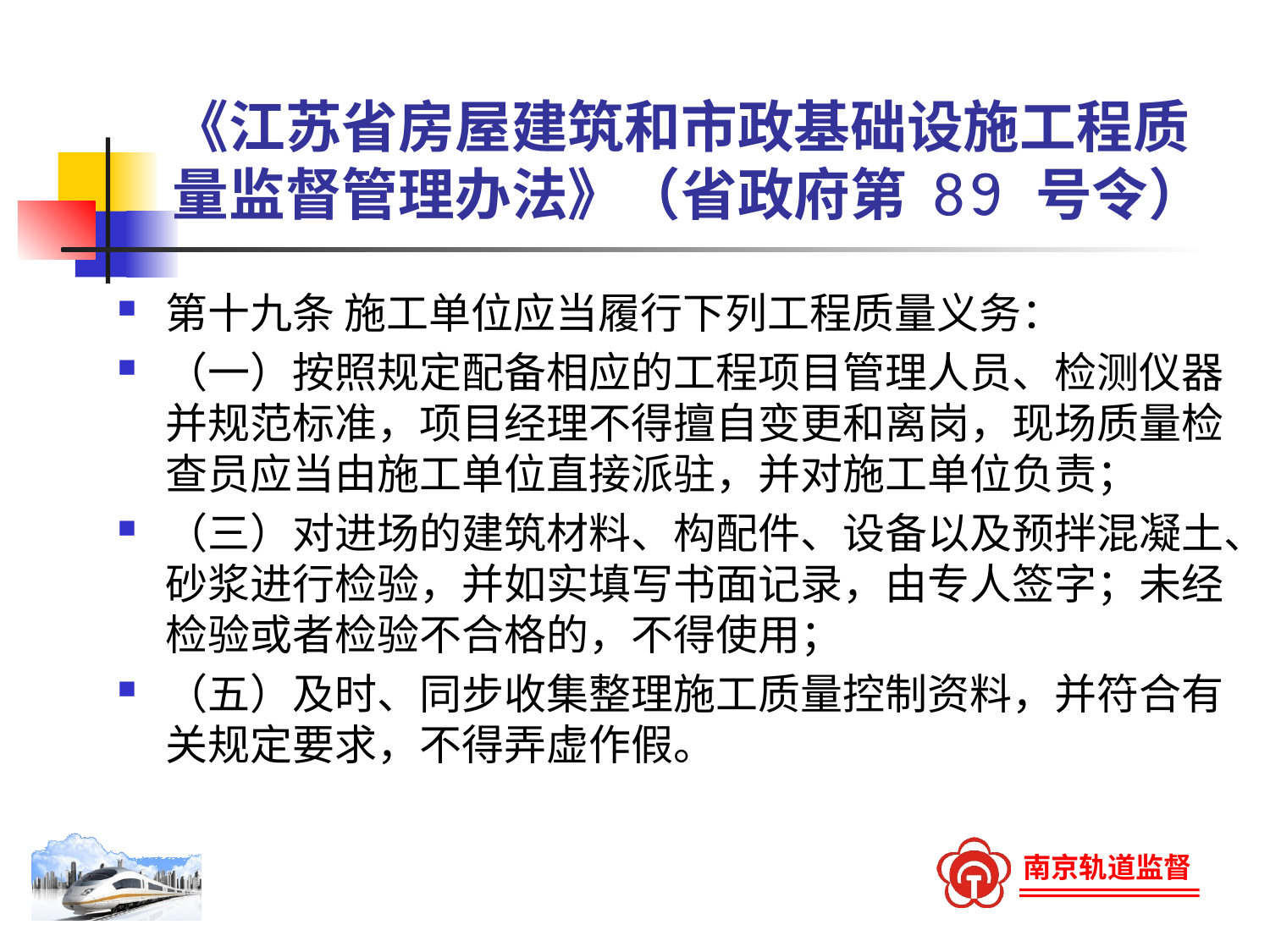

# 《江苏省房屋建筑和市政基础设施工程质量监督管理办法》（省政府第 89 号令）
第十九条 施工单位应当履行下列工程质量义务：
（一）按照规定配备相应的工程项目管理人员、检测仪器并规范标准，项目经理不得擅自变更和离岗，现场质量检查员应当由施工单位直接派驻，并对施工单位负责；
（三）对进场的建筑材料、构配件、设备以及预拌混凝土、砂浆进行检验，并如实填写书面记录，由专人签字；未经检验或者检验不合格的，不得使用；
（五）及时、同步收集整理施工质量控制资料，并符合有关规定要求，不得弄虚作假。